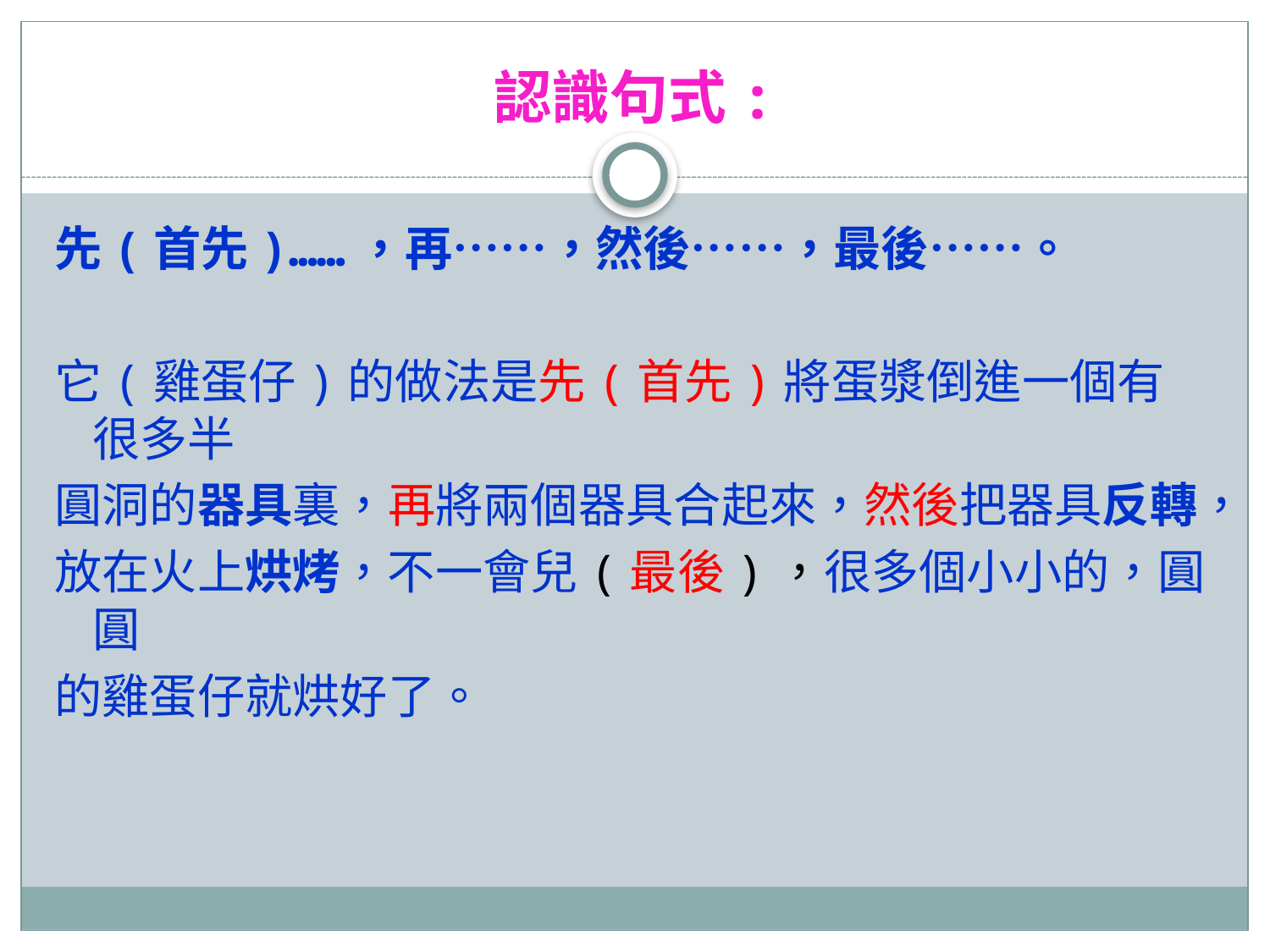

# 認識句式:
先(首先)……，再……，然後……，最後……。

它(雞蛋仔)的做法是先(首先)將蛋漿倒進一個有很多半
圓洞的器具裏，再將兩個器具合起來，然後把器具反轉，
放在火上烘烤，不一會兒(最後)，很多個小小的，圓圓
的雞蛋仔就烘好了。